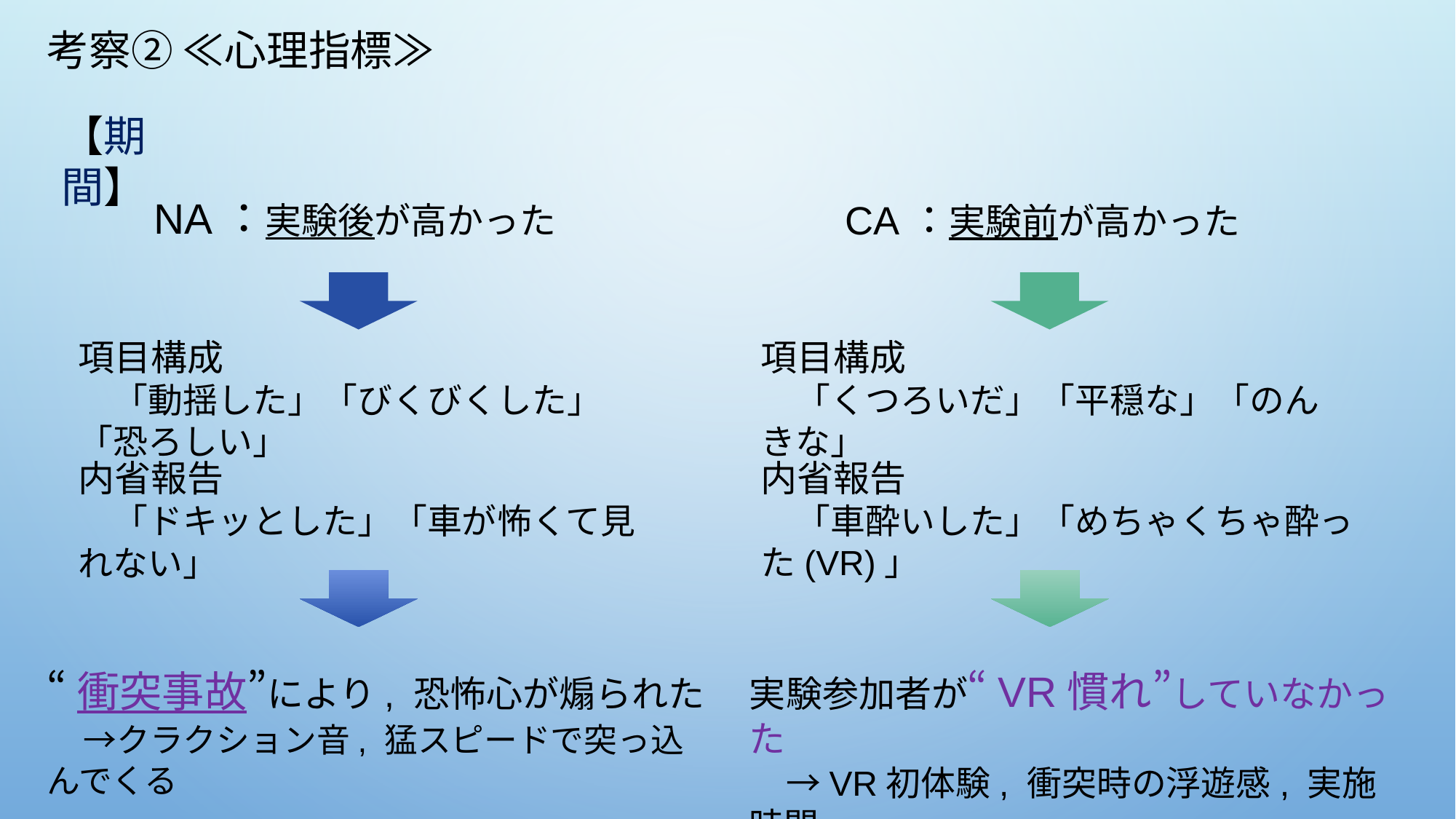

# 考察② ≪心理指標≫
【期間】
NA：実験後が高かった
CA：実験前が高かった

項目構成
　「くつろいだ」「平穏な」「のんきな」
項目構成
　「動揺した」「びくびくした」「恐ろしい」
内省報告
　「車酔いした」「めちゃくちゃ酔った(VR)」
内省報告
　「ドキッとした」「車が怖くて見れない」

“衝突事故”により, 恐怖心が煽られた
　→クラクション音, 猛スピードで突っ込んでくる​
実験参加者が“VR慣れ”していなかった
　→VR初体験, 衝突時の浮遊感, 実施時間